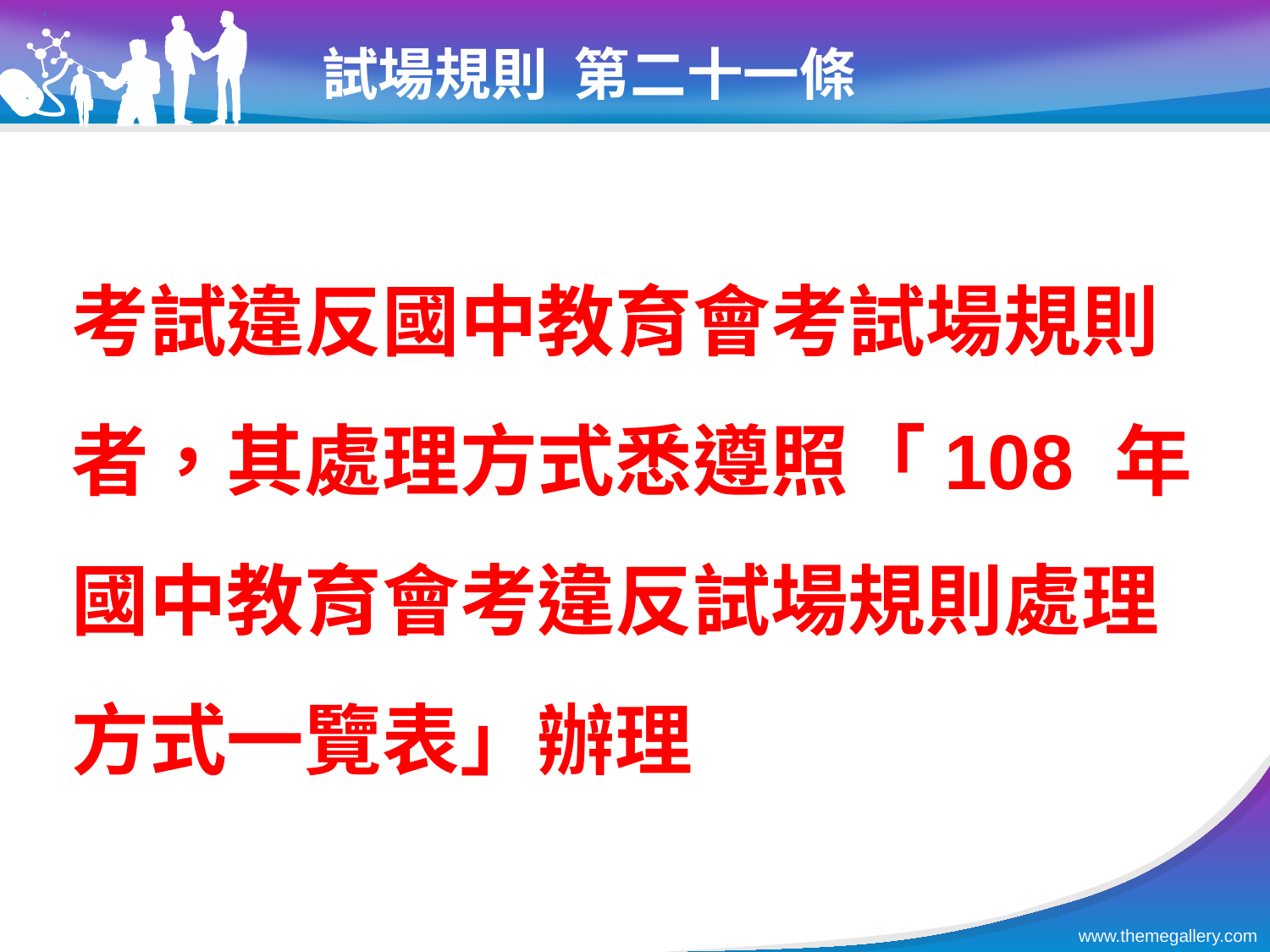

試場規則  第二十一條
考試違反國中教育會考試場規則者，其處理方式悉遵照「108 年國中教育會考違反試場規則處理方式一覽表」辦理